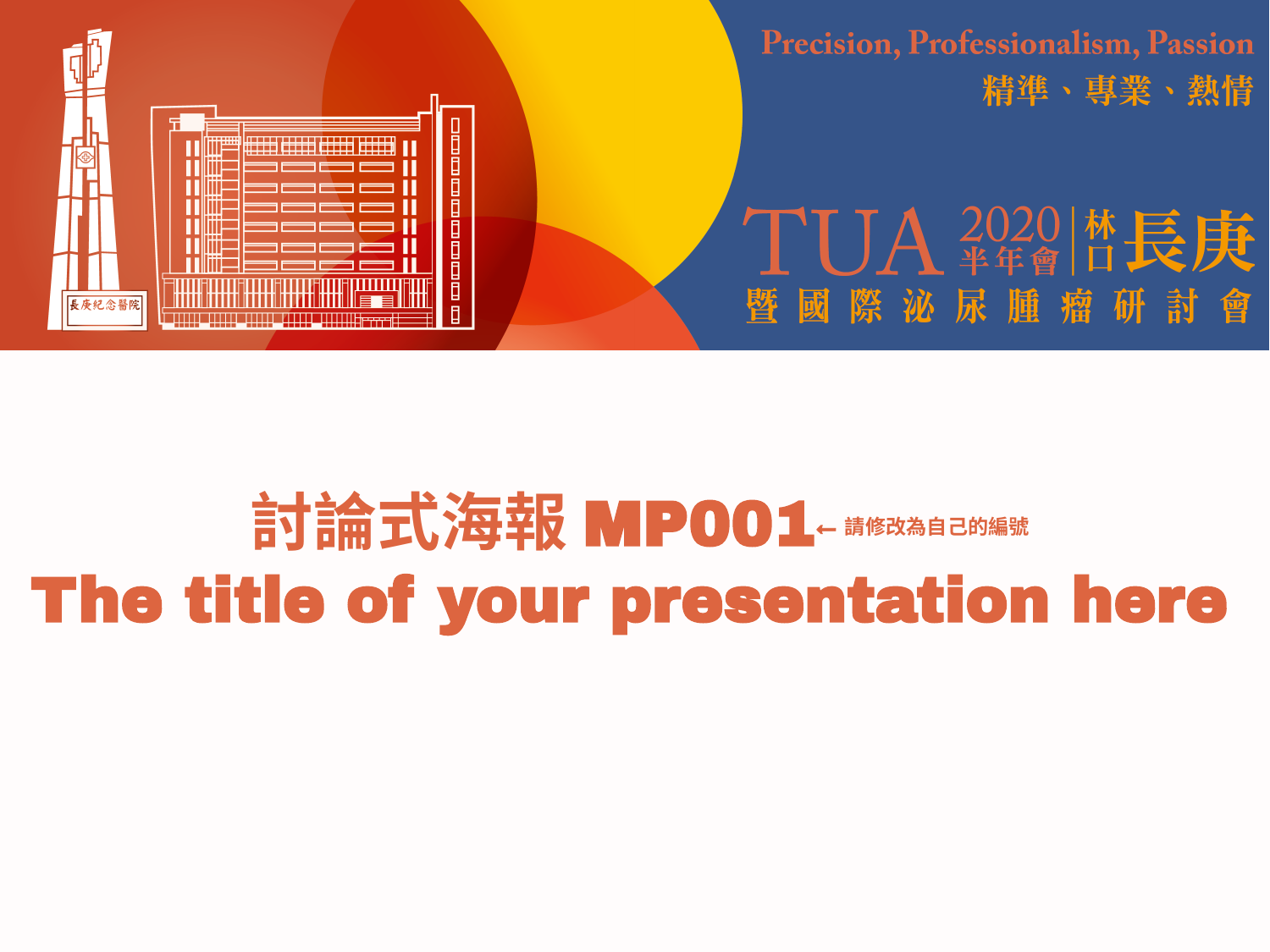

# 討論式海報MP001←請修改為自己的編號 The title of your presentation here